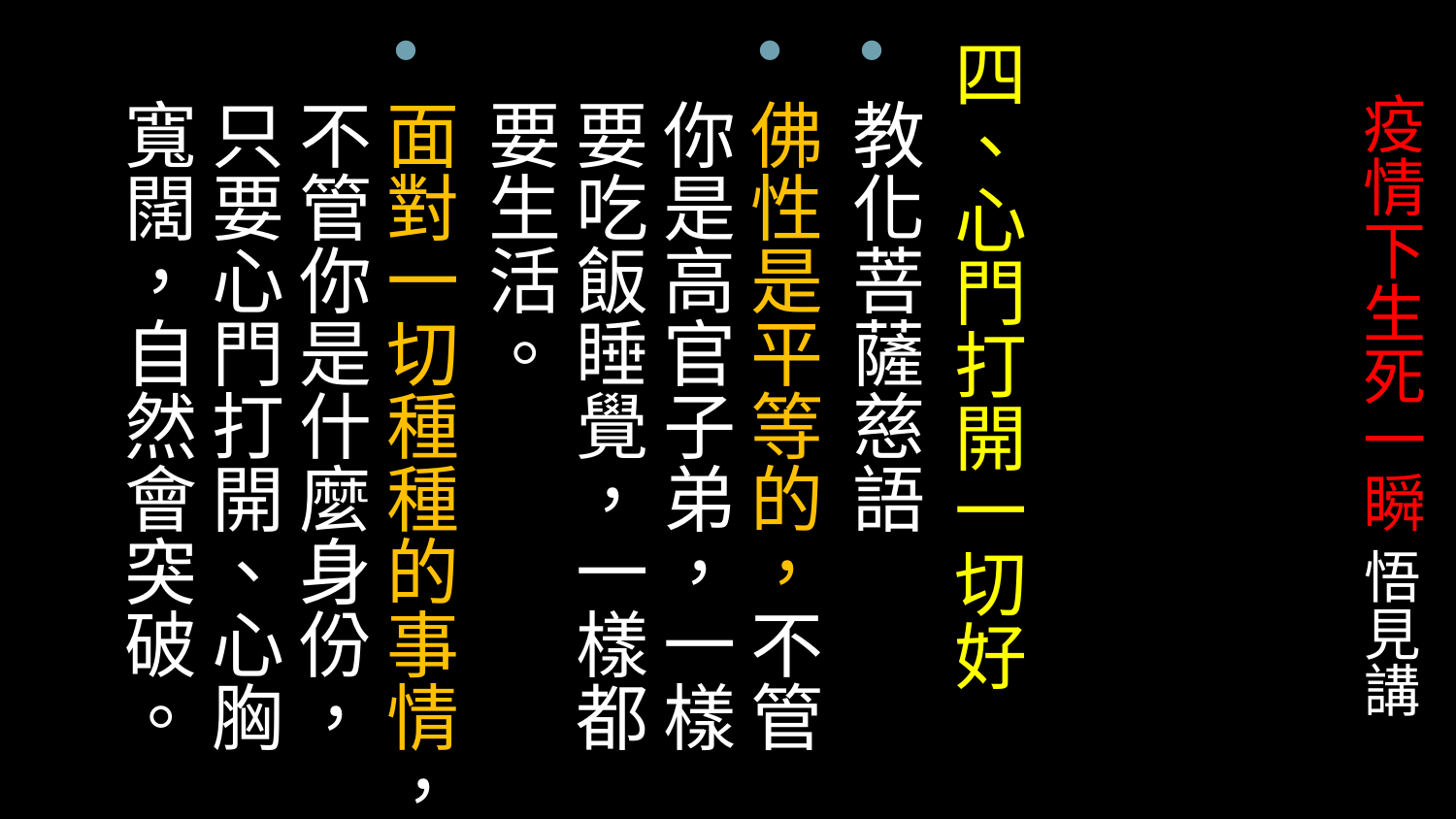

四、心門打開一切好
教化菩薩慈語
佛性是平等的，不管你是高官子弟，一樣要吃飯睡覺，一樣都要生活。
面對一切種種的事情，不管你是什麼身份，只要心門打開、心胸寬闊，自然會突破。

# 疫情下生死一瞬 悟見講